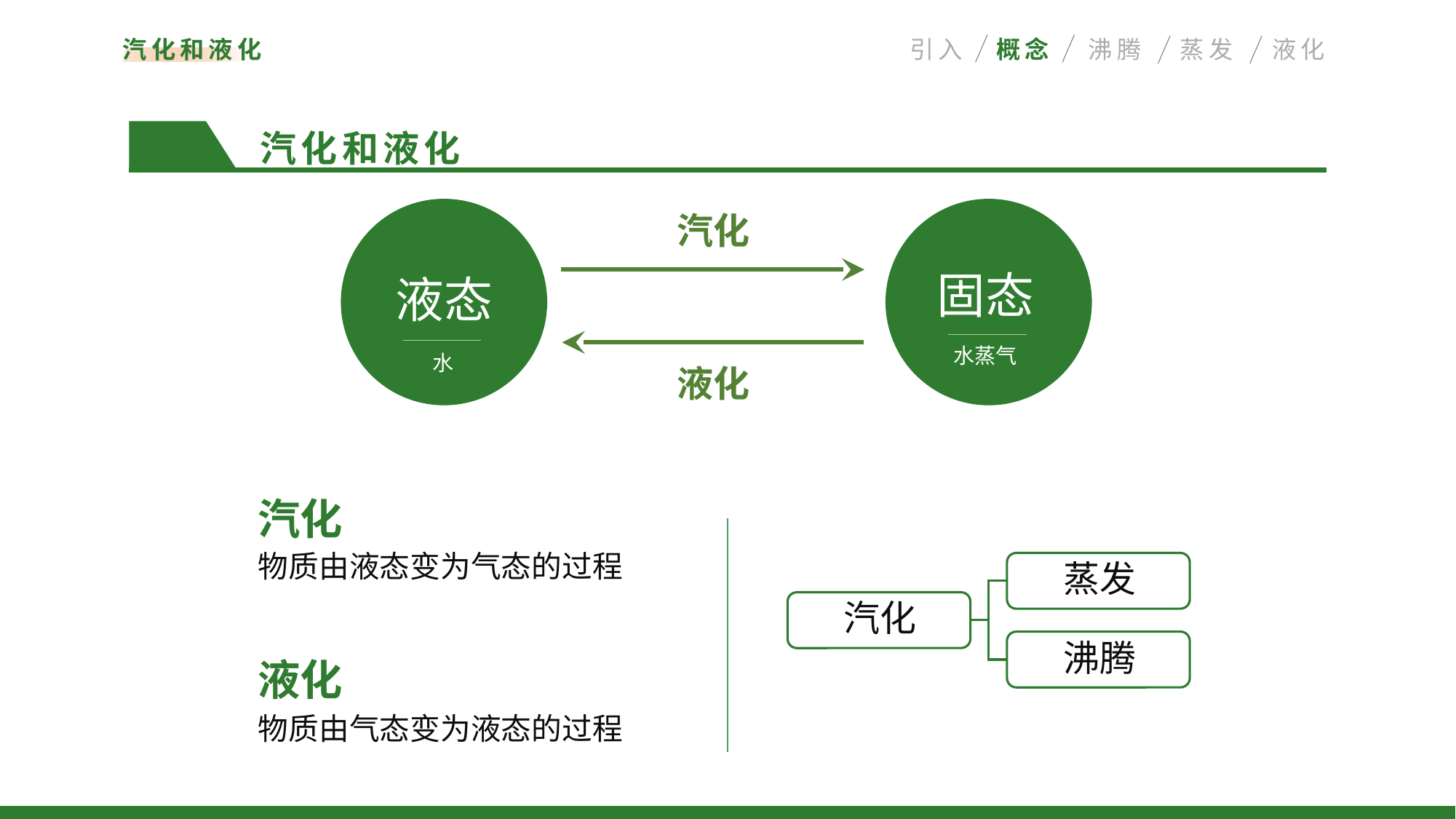

汽化和液化
引入
概念
沸腾
蒸发
液化

汽化和液化

汽化
固态
液态
水蒸气
水
液化
汽化

汽化
蒸发
沸腾
物质由液态变为气态的过程
液化
物质由气态变为液态的过程